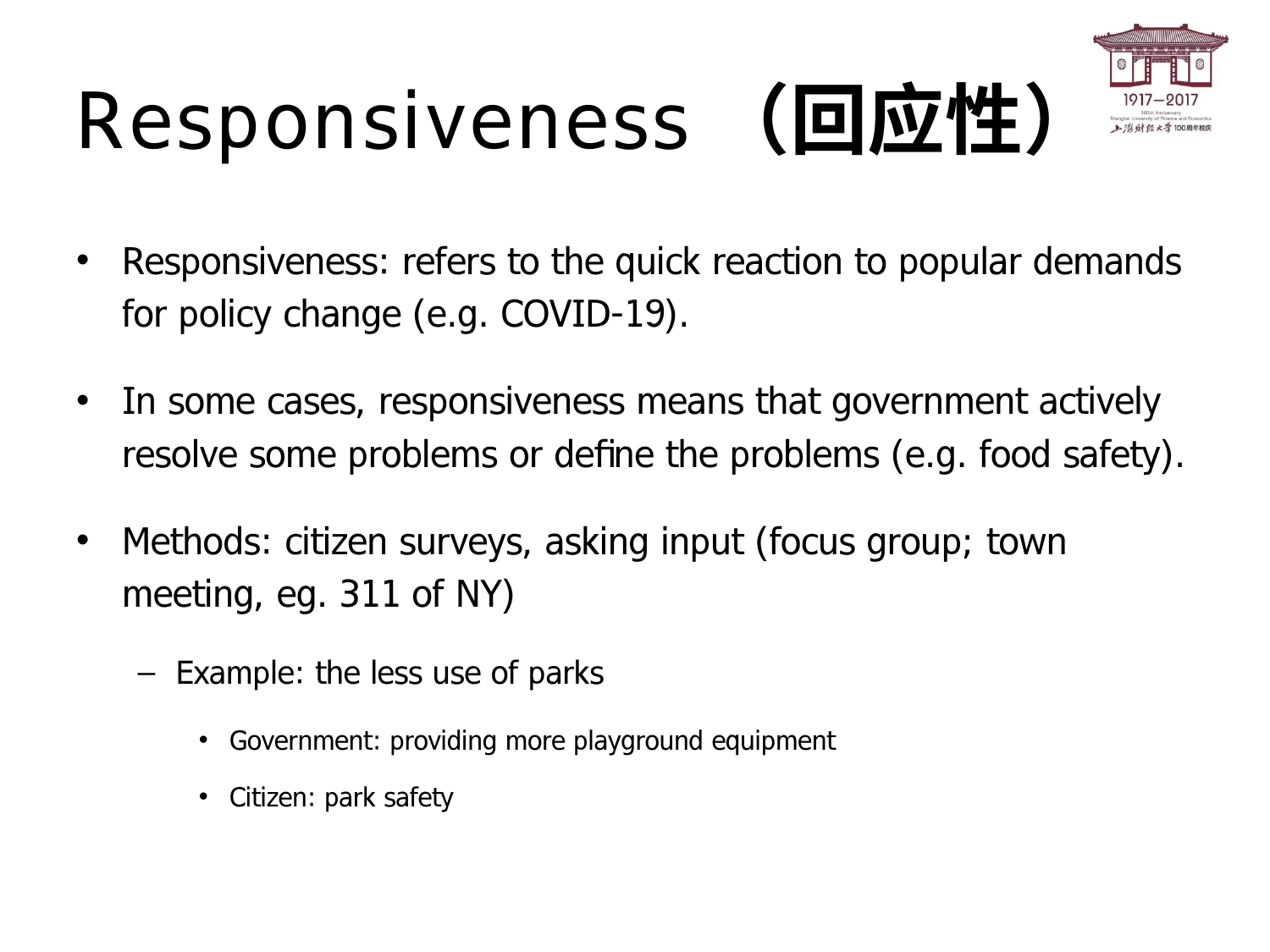

# Responsiveness（回应性）
Responsiveness: refers to the quick reaction to popular demands for policy change (e.g. COVID-19).
In some cases, responsiveness means that government actively resolve some problems or define the problems (e.g. food safety).
Methods: citizen surveys, asking input (focus group; town meeting, eg. 311 of NY)
Example: the less use of parks
Government: providing more playground equipment
Citizen: park safety